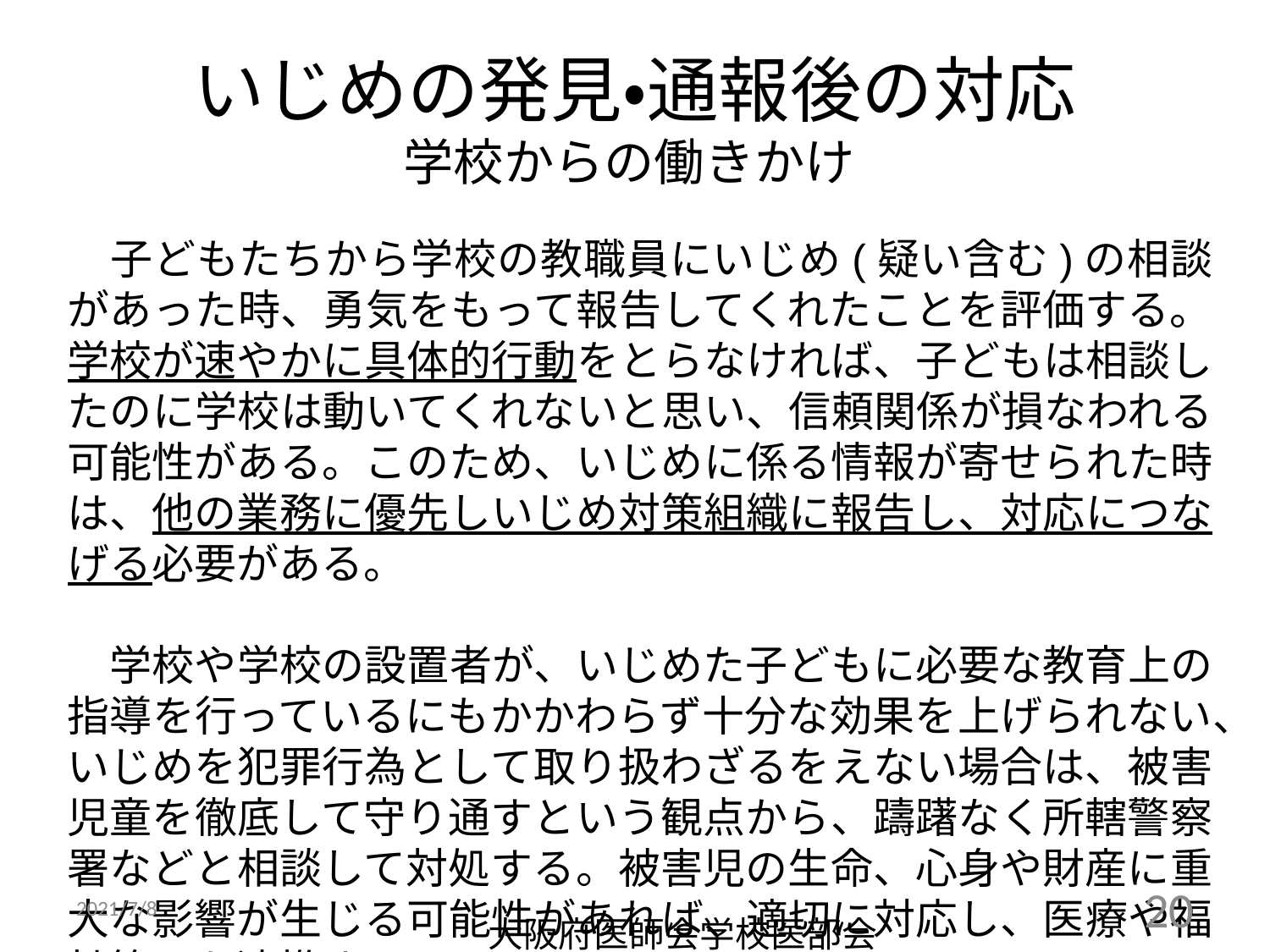

# いじめの発見・通報後の対応 学校からの働きかけ
　子どもたちから学校の教職員にいじめ(疑い含む)の相談があった時、勇気をもって報告してくれたことを評価する。学校が速やかに具体的行動をとらなければ、子どもは相談したのに学校は動いてくれないと思い、信頼関係が損なわれる可能性がある。このため、いじめに係る情報が寄せられた時は、他の業務に優先しいじめ対策組織に報告し、対応につなげる必要がある。

　学校や学校の設置者が、いじめた子どもに必要な教育上の指導を行っているにもかかわらず十分な効果を上げられない、いじめを犯罪行為として取り扱わざるをえない場合は、被害児童を徹底して守り通すという観点から、躊躇なく所轄警察署などと相談して対処する。被害児の生命、心身や財産に重大な影響が生じる可能性があれば、適切に対応し、医療や福祉等とも連携する。
2021/7/8
20
大阪府医師会学校医部会